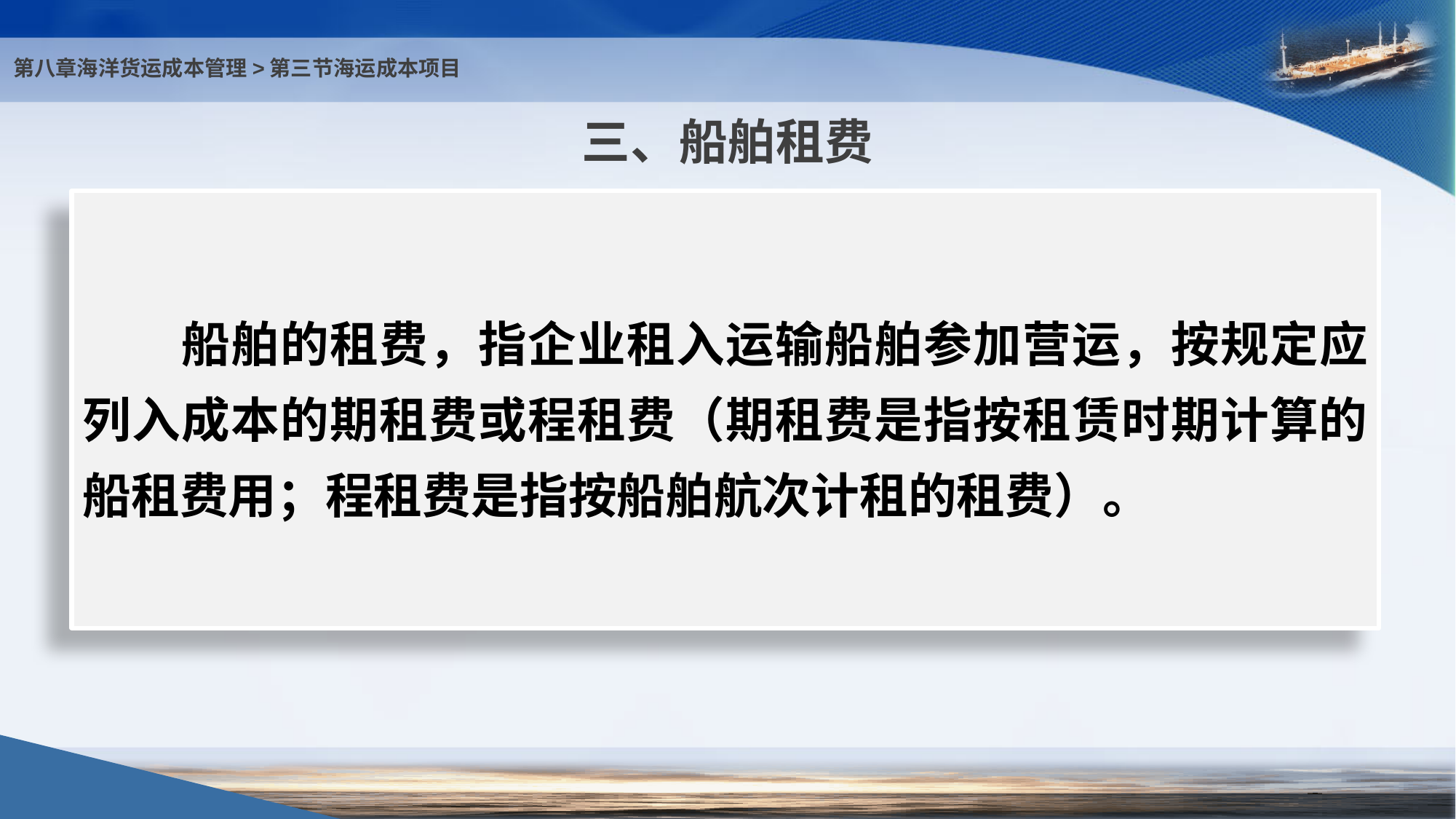

第八章海洋货运成本管理>第三节海运成本项目
# 三、船舶租费
船舶的租费，指企业租入运输船舶参加营运，按规定应列入成本的期租费或程租费（期租费是指按租赁时期计算的船租费用；程租费是指按船舶航次计租的租费）。